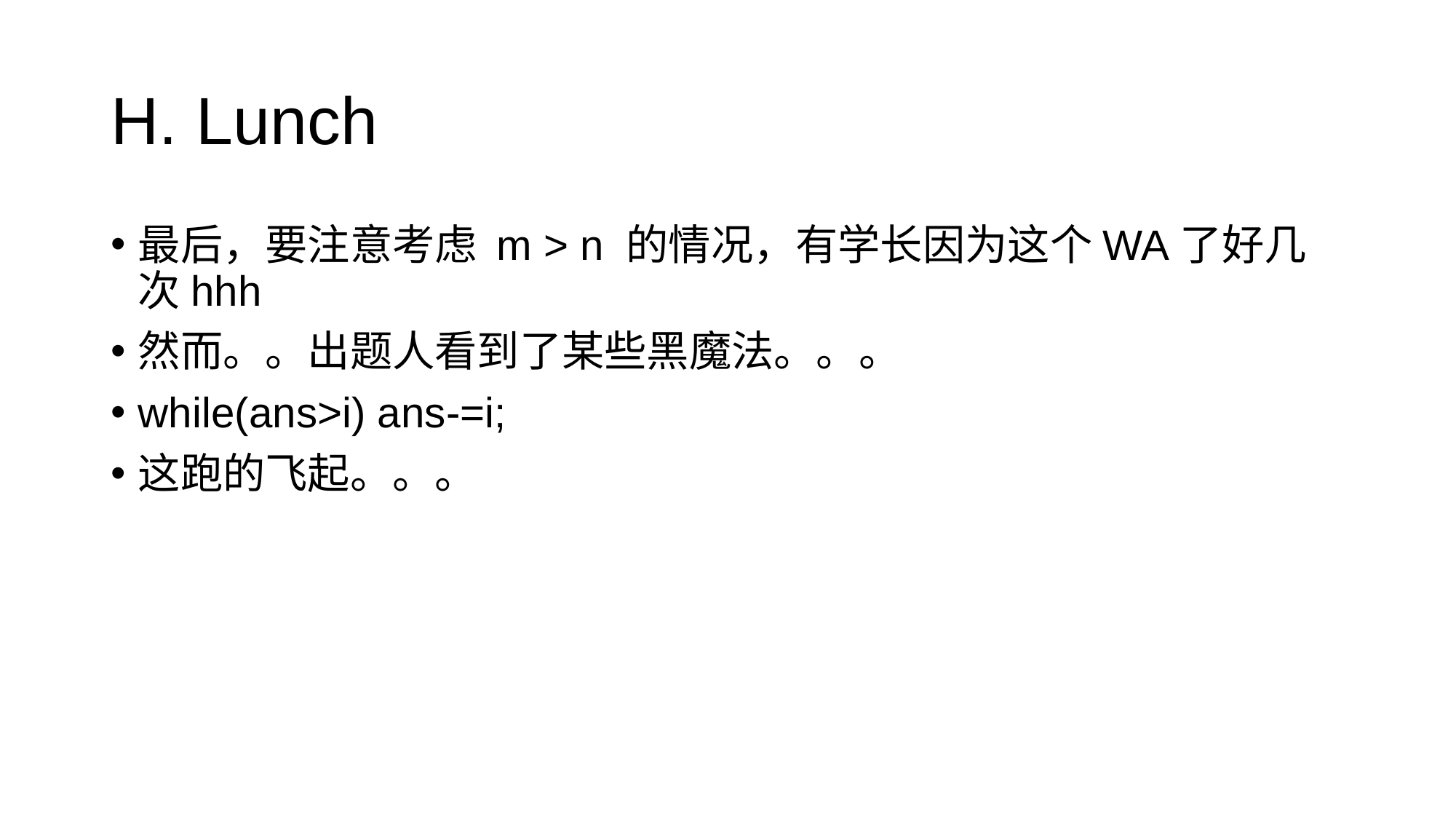

# H. Lunch
最后，要注意考虑 m > n 的情况，有学长因为这个WA了好几次hhh
然而。。出题人看到了某些黑魔法。。。
while(ans>i) ans-=i;
这跑的飞起。。。